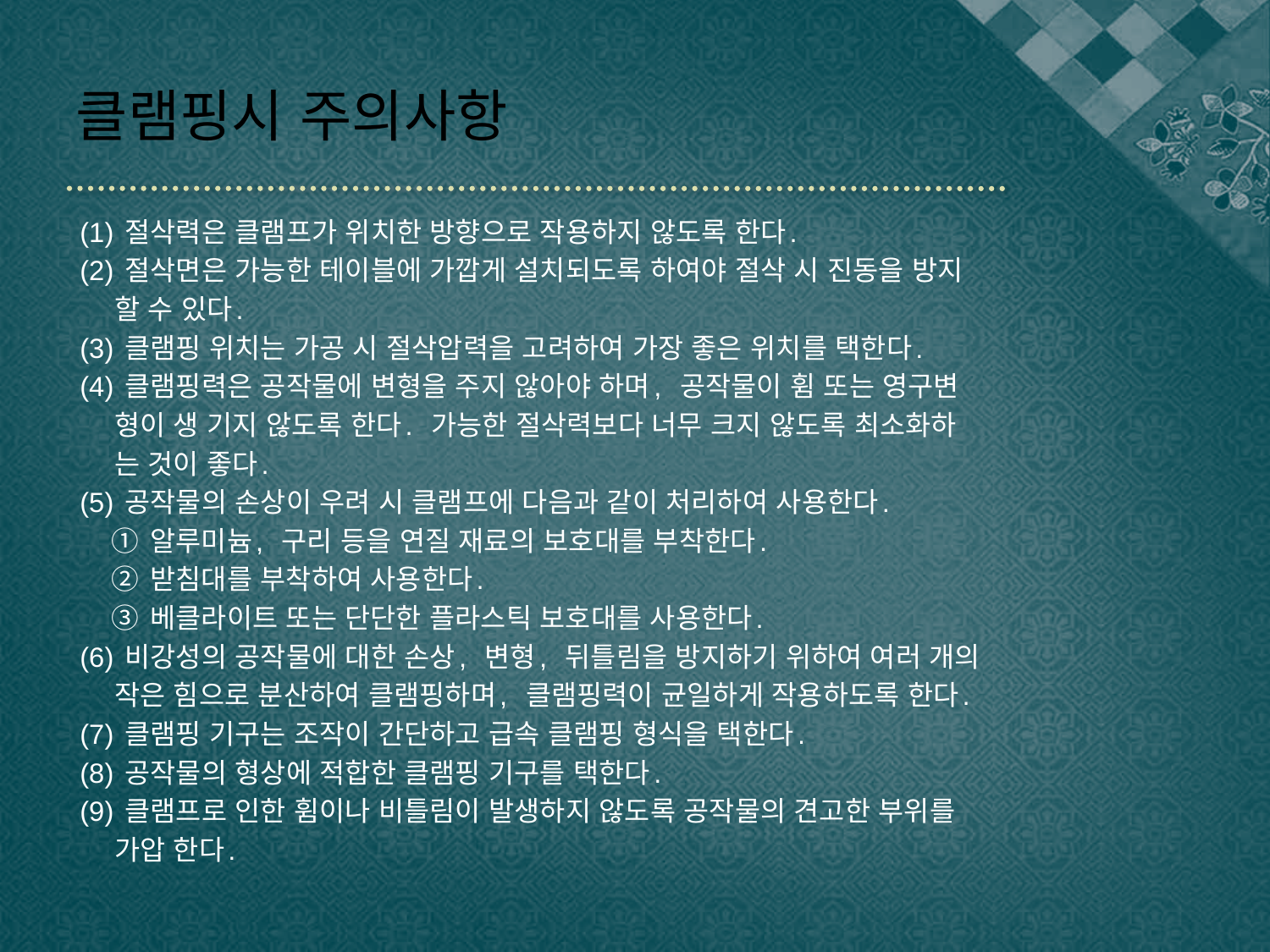

# 클램핑시 주의사항
(1) 절삭력은 클램프가 위치한 방향으로 작용하지 않도록 한다.
(2) 절삭면은 가능한 테이블에 가깝게 설치되도록 하여야 절삭 시 진동을 방지
    할 수 있다.
(3) 클램핑 위치는 가공 시 절삭압력을 고려하여 가장 좋은 위치를 택한다.
(4) 클램핑력은 공작물에 변형을 주지 않아야 하며,  공작물이 휨 또는 영구변
    형이 생 기지 않도록 한다.  가능한 절삭력보다 너무 크지 않도록 최소화하
    는 것이 좋다.
(5) 공작물의 손상이 우려 시 클램프에 다음과 같이 처리하여 사용한다.
    ① 알루미늄,  구리 등을 연질 재료의 보호대를 부착한다.
    ② 받침대를 부착하여 사용한다.
    ③ 베클라이트 또는 단단한 플라스틱 보호대를 사용한다.
(6) 비강성의 공작물에 대한 손상,  변형,  뒤틀림을 방지하기 위하여 여러 개의
    작은 힘으로 분산하여 클램핑하며,  클램핑력이 균일하게 작용하도록 한다.
(7) 클램핑 기구는 조작이 간단하고 급속 클램핑 형식을 택한다.
(8) 공작물의 형상에 적합한 클램핑 기구를 택한다.
(9) 클램프로 인한 휨이나 비틀림이 발생하지 않도록 공작물의 견고한 부위를
    가압 한다.